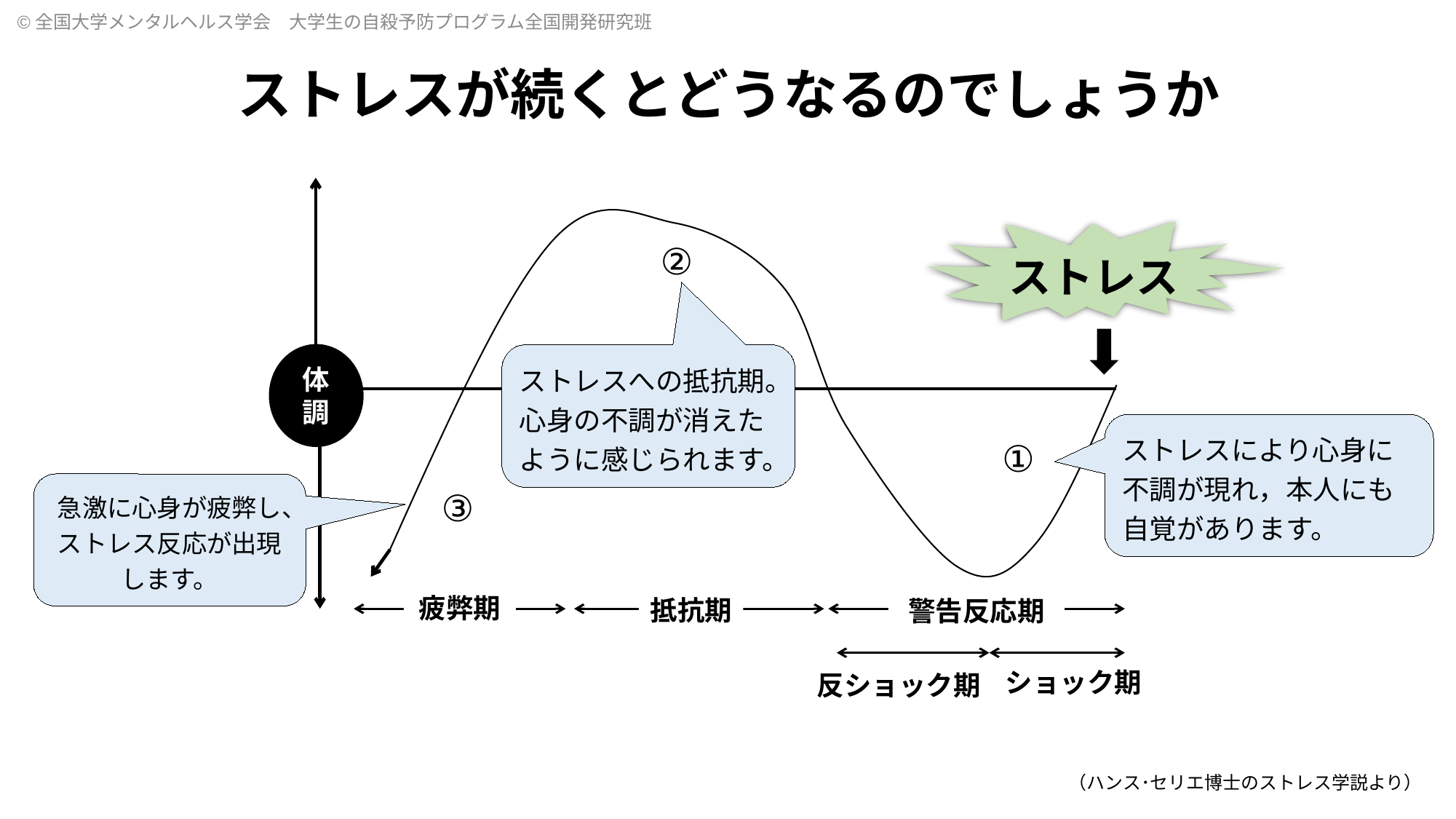

ストレスが続くとどうなるのでしょうか

②
ストレス

体調
①
③
疲弊期
抵抗期
警告反応期
ショック期
反ショック期

ストレスへの抵抗期。心身の不調が消えたように感じられます。
ストレスにより心身に不調が現れ，本人にも自覚があります。
急激に心身が疲弊し、ストレス反応が出現します。
（ハンス･セリエ博士のストレス学説より）